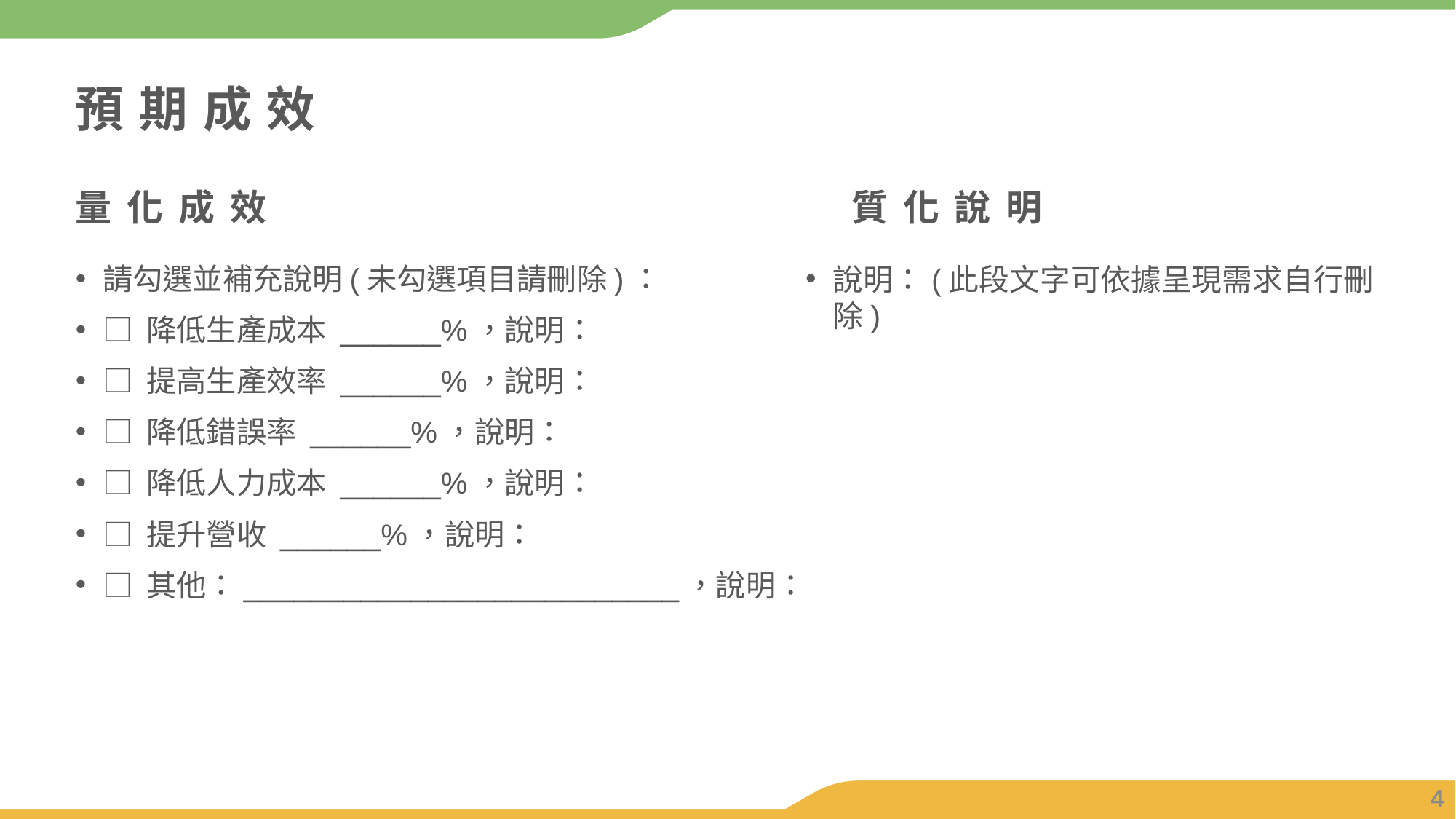

# 預期成效
量化成效
質化說明
請勾選並補充說明(未勾選項目請刪除)：
□ 降低生產成本 ______%，說明：
□ 提高生產效率 ______%，說明：
□ 降低錯誤率 ______%，說明：
□ 降低人力成本 ______%，說明：
□ 提升營收 ______%，說明：
□ 其他：__________________________，說明：
說明：(此段文字可依據呈現需求自行刪除)
4